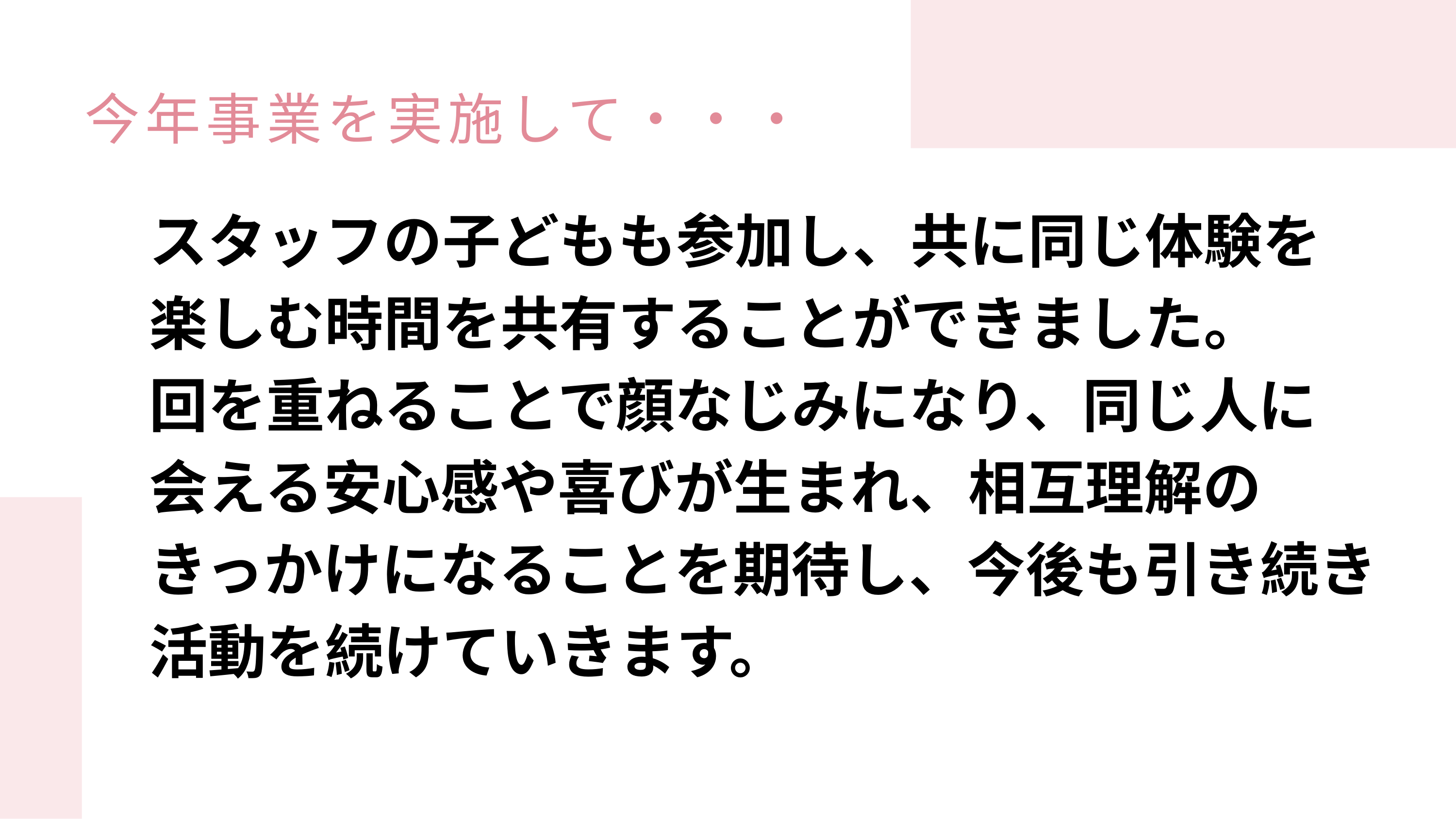

今年事業を実施して・・・
スタッフの子どもも参加し、共に同じ体験を
楽しむ時間を共有することができました。
回を重ねることで顔なじみになり、同じ人に
会える安心感や喜びが生まれ、相互理解の
きっかけになることを期待し、今後も引き続き活動を続けていきます。